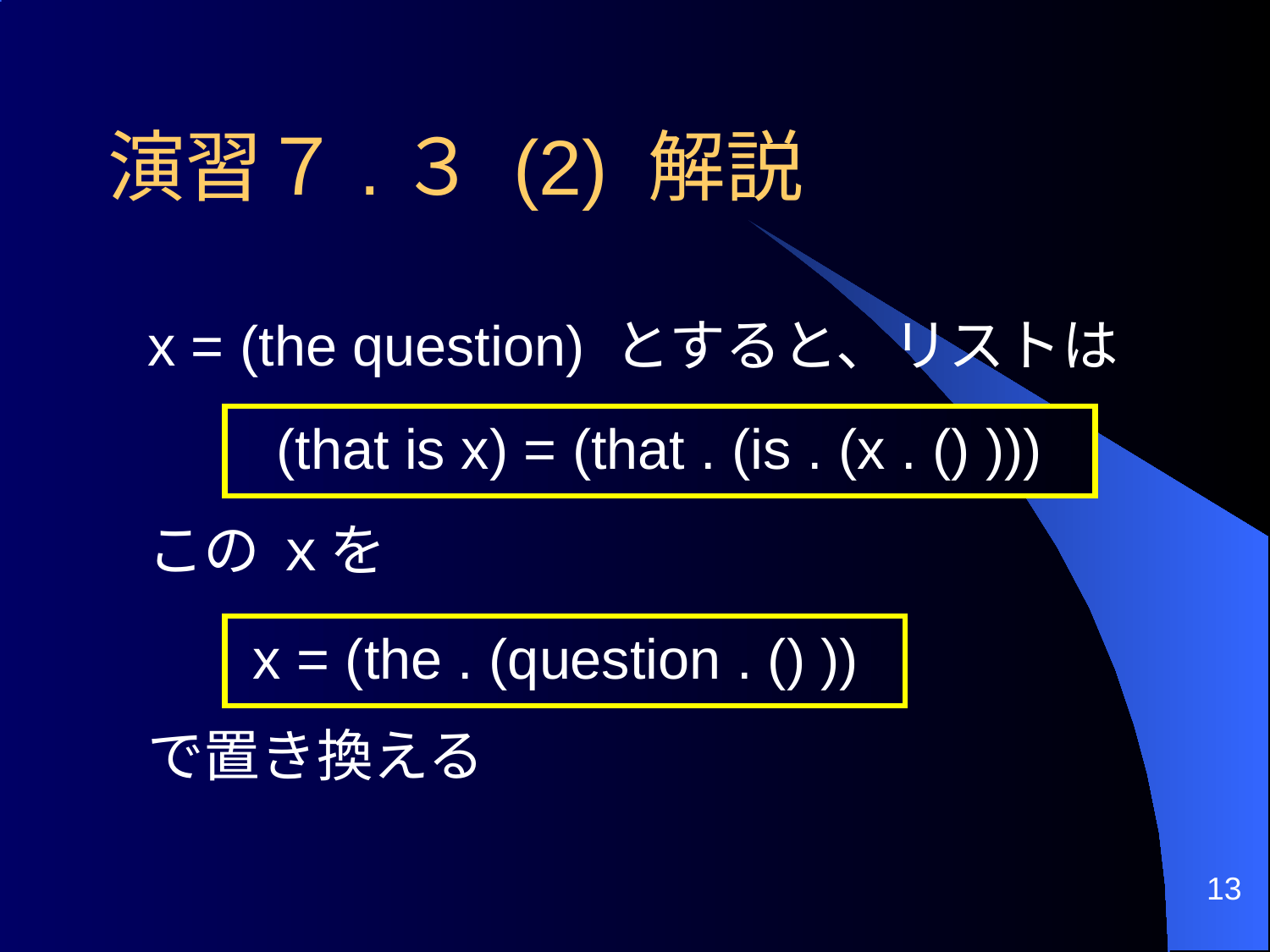

演習７.３ (2) 解説
x = (the question) とすると、リストは

この ｘを

で置き換える
(that is x) = (that . (is . (x . () )))
 x = (the . (question . () ))
13